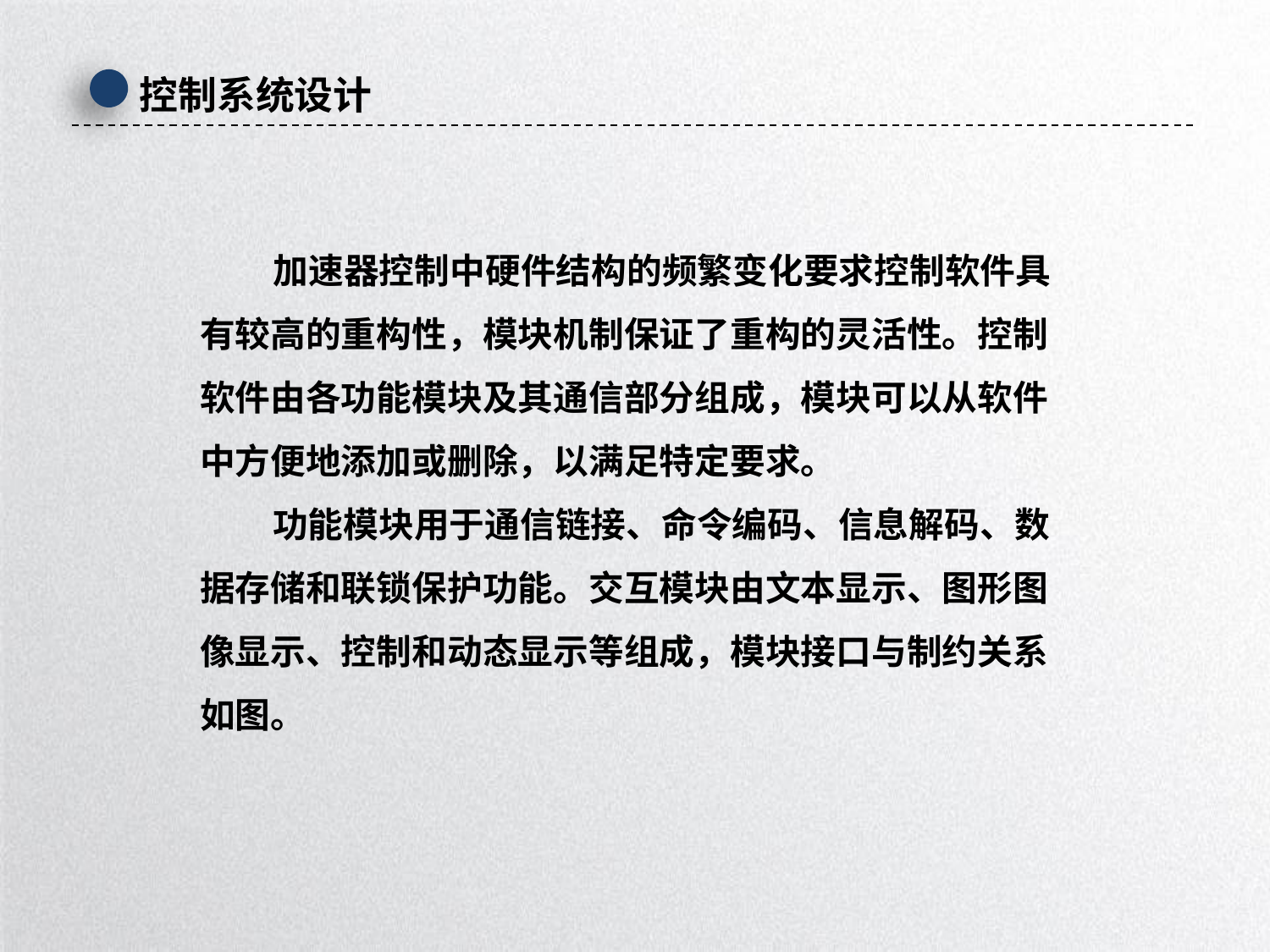

控制系统设计

         加速器控制中硬件结构的频繁变化要求控制软件具有较高的重构性，模块机制保证了重构的灵活性。控制软件由各功能模块及其通信部分组成，模块可以从软件中方便地添加或删除，以满足特定要求。
        功能模块用于通信链接、命令编码、信息解码、数据存储和联锁保护功能。交互模块由文本显示、图形图像显示、控制和动态显示等组成，模块接口与制约关系如图。